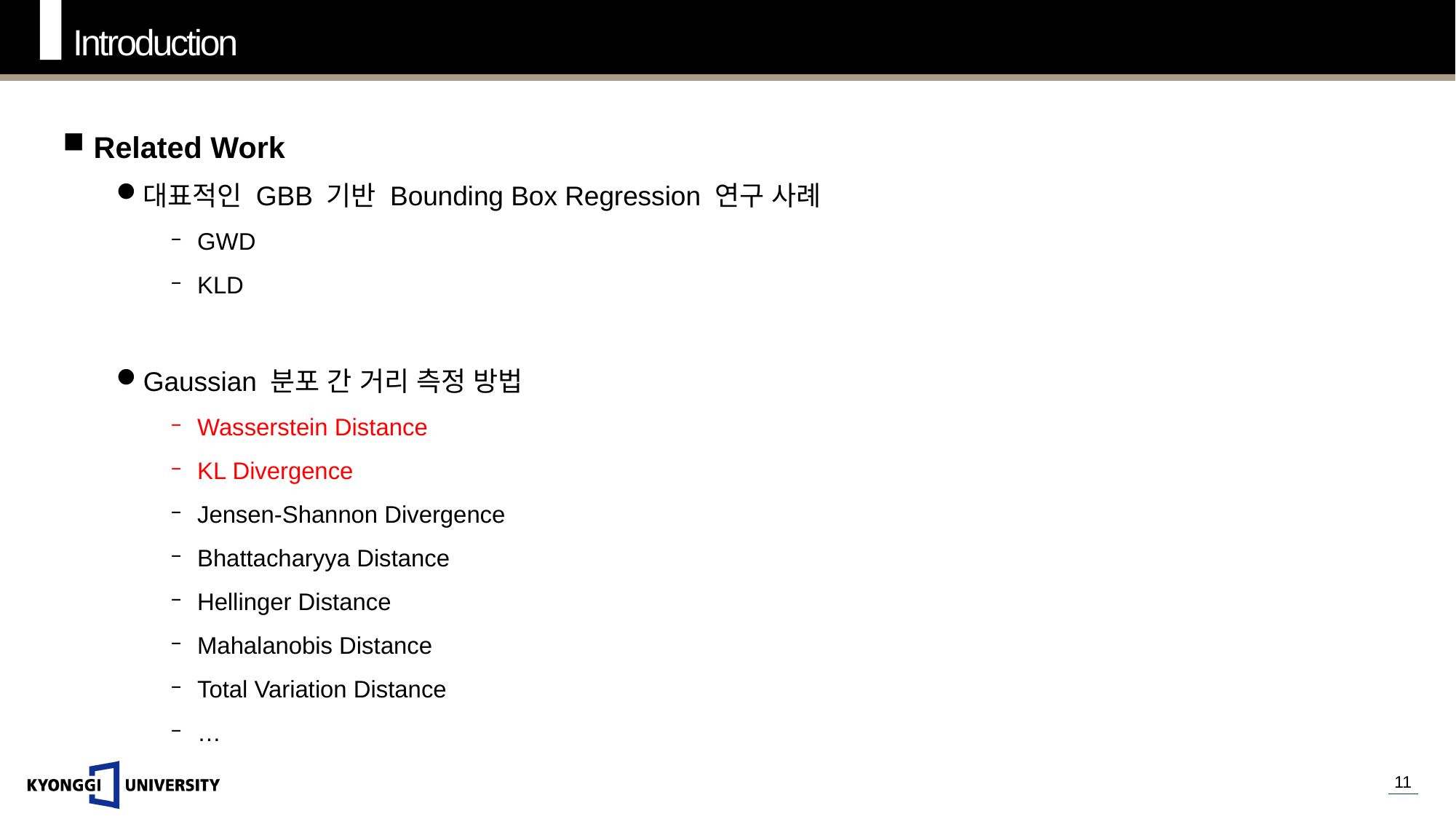

Introduction
Related Work
대표적인 GBB 기반 Bounding Box Regression 연구 사례
GWD
KLD

Gaussian 분포 간 거리 측정 방법
Wasserstein Distance
KL Divergence
Jensen-Shannon Divergence
Bhattacharyya Distance
Hellinger Distance
Mahalanobis Distance
Total Variation Distance
…